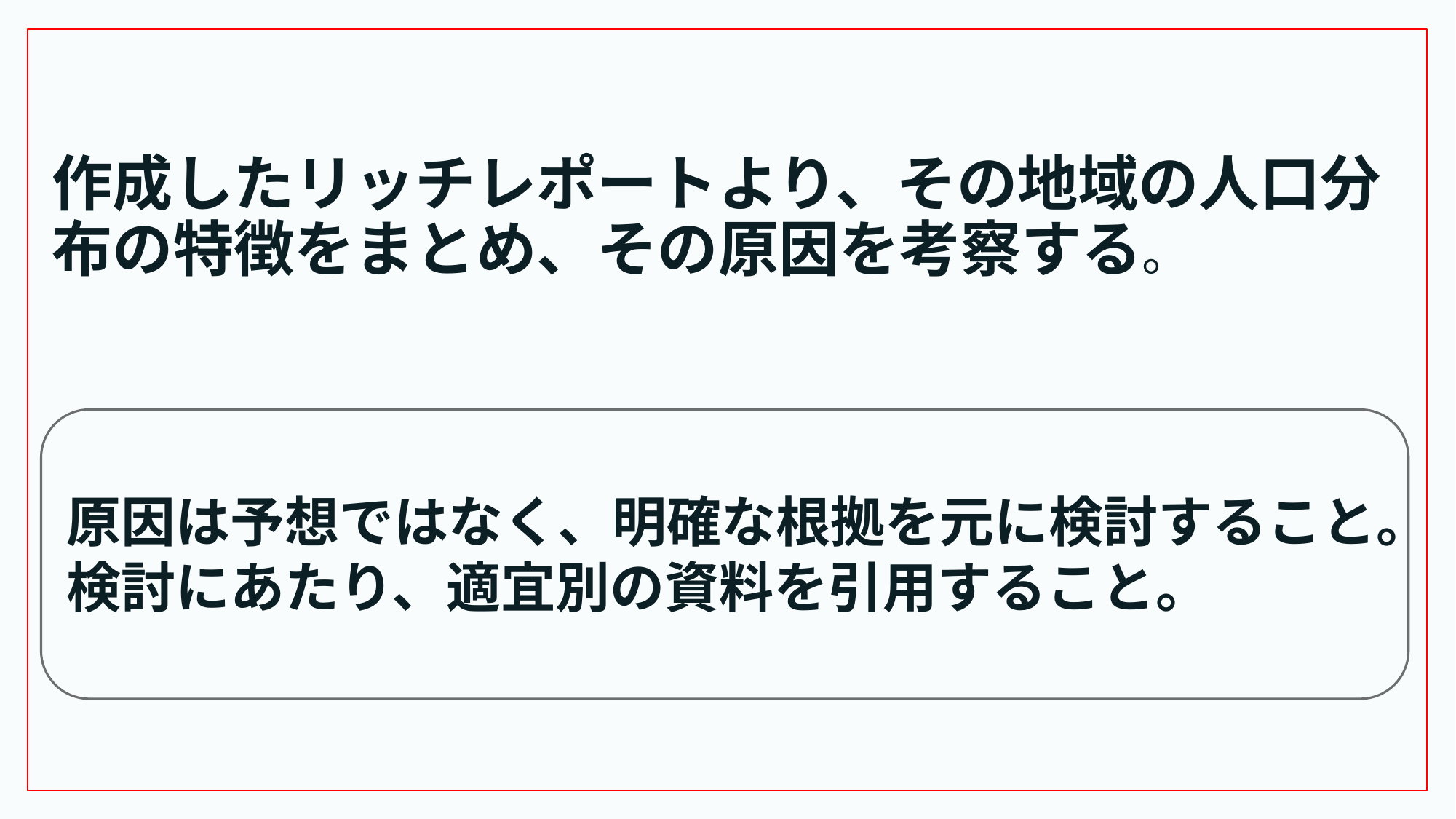

# 作成したリッチレポートより、その地域の人口分布の特徴をまとめ、その原因を考察する。

原因は予想ではなく、明確な根拠を元に検討すること。
検討にあたり、適宜別の資料を引用すること。